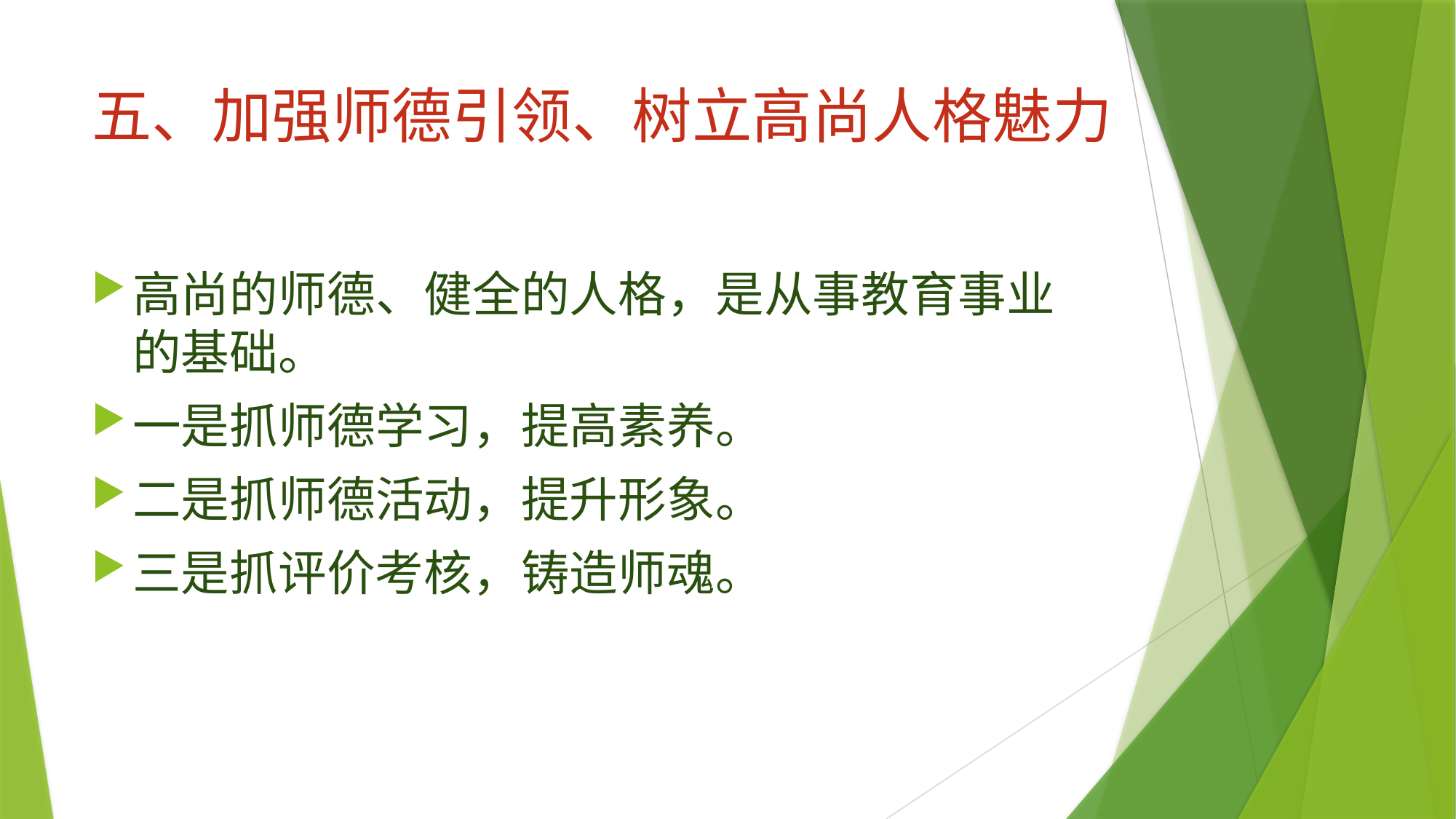

# 五、加强师德引领、树立高尚人格魅力
高尚的师德、健全的人格，是从事教育事业的基础。
一是抓师德学习，提高素养。
二是抓师德活动，提升形象。
三是抓评价考核，铸造师魂。